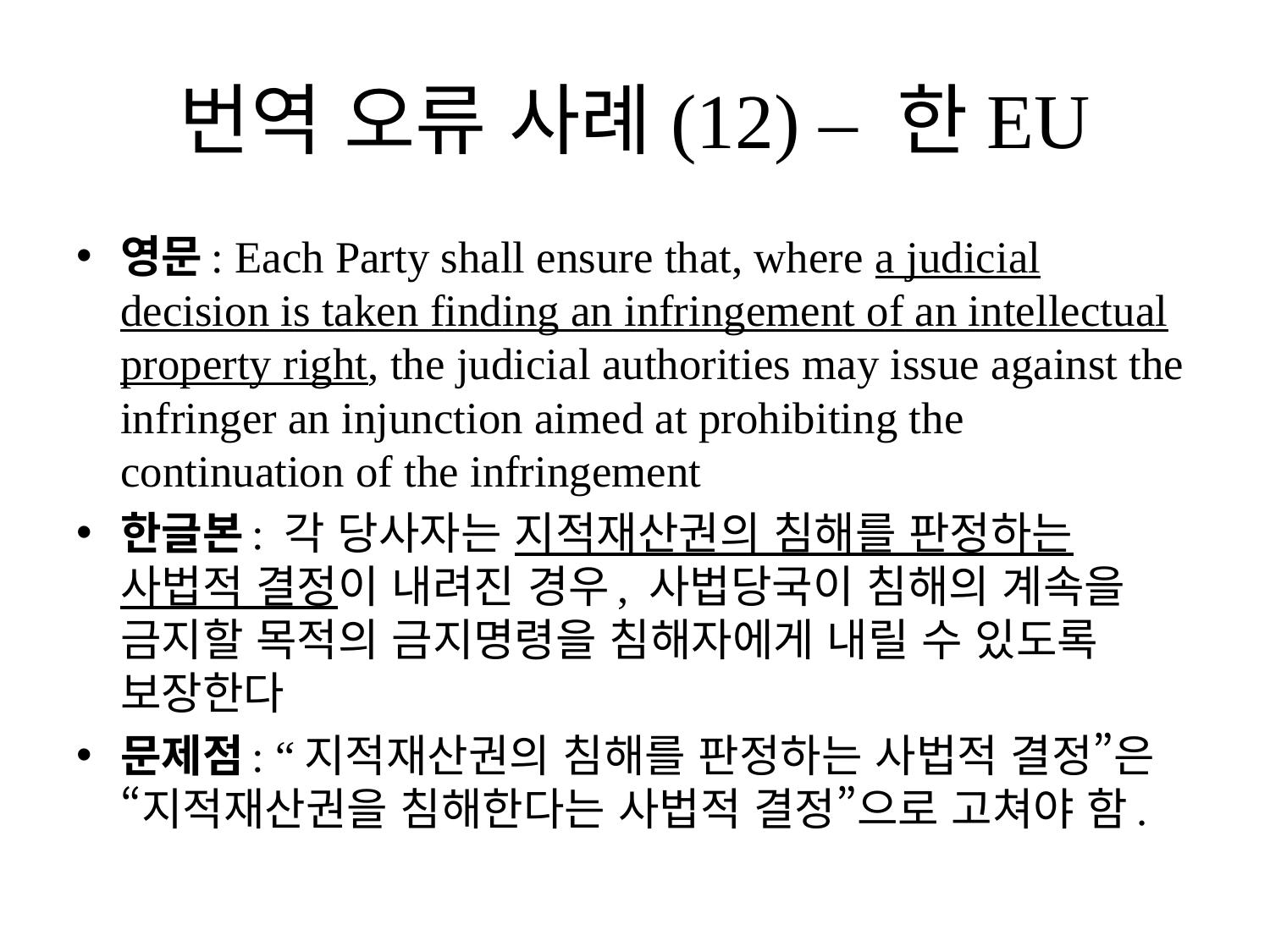

# 번역 오류 사례(12) – 한EU
영문: Each Party shall ensure that, where a judicial decision is taken finding an infringement of an intellectual property right, the judicial authorities may issue against the infringer an injunction aimed at prohibiting the continuation of the infringement
한글본: 각 당사자는 지적재산권의 침해를 판정하는 사법적 결정이 내려진 경우, 사법당국이 침해의 계속을 금지할 목적의 금지명령을 침해자에게 내릴 수 있도록 보장한다
문제점: “지적재산권의 침해를 판정하는 사법적 결정”은 “지적재산권을 침해한다는 사법적 결정”으로 고쳐야 함.